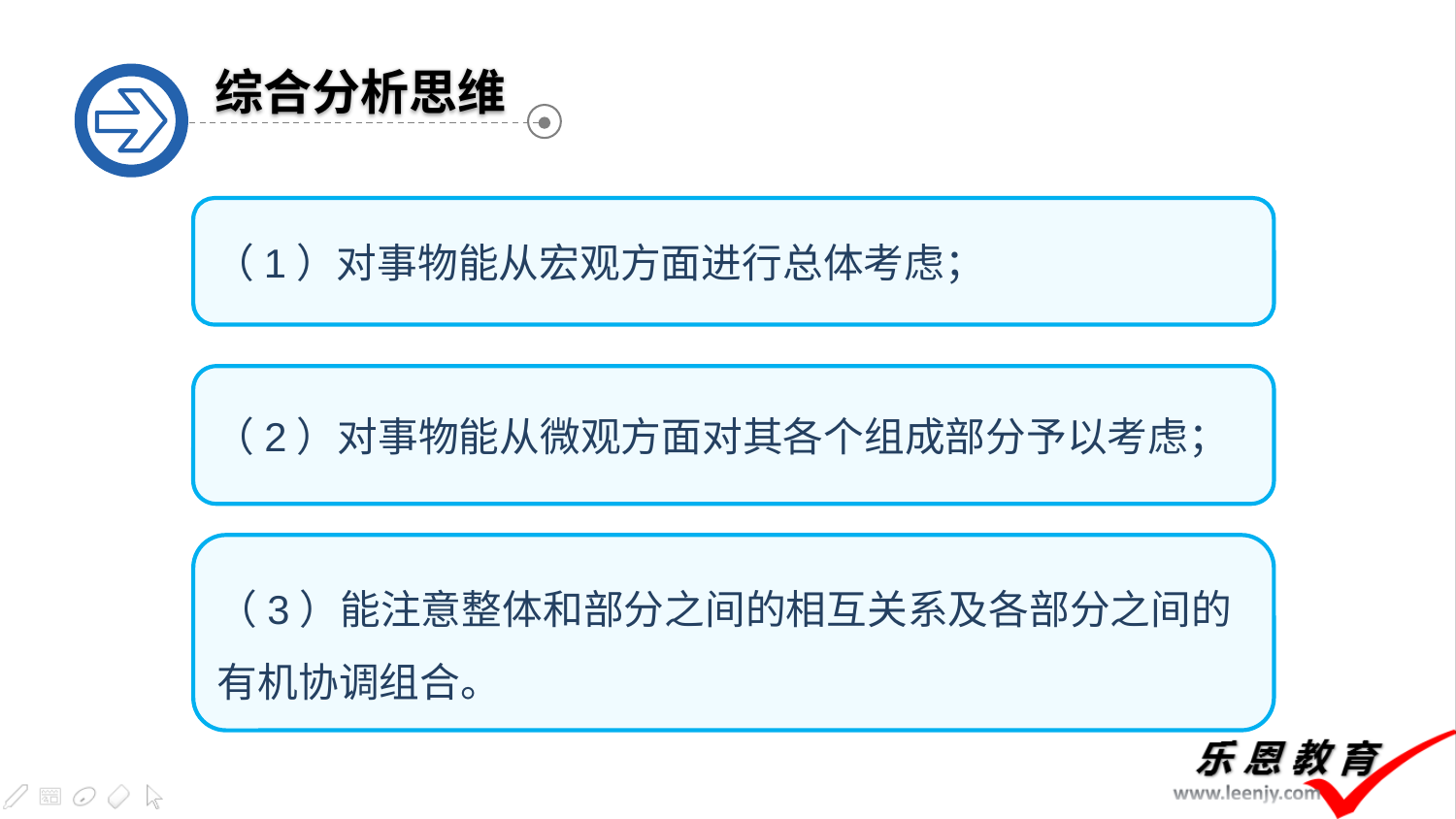

综合分析思维

（1）对事物能从宏观方面进行总体考虑；
（2）对事物能从微观方面对其各个组成部分予以考虑；
（3）能注意整体和部分之间的相互关系及各部分之间的有机协调组合。